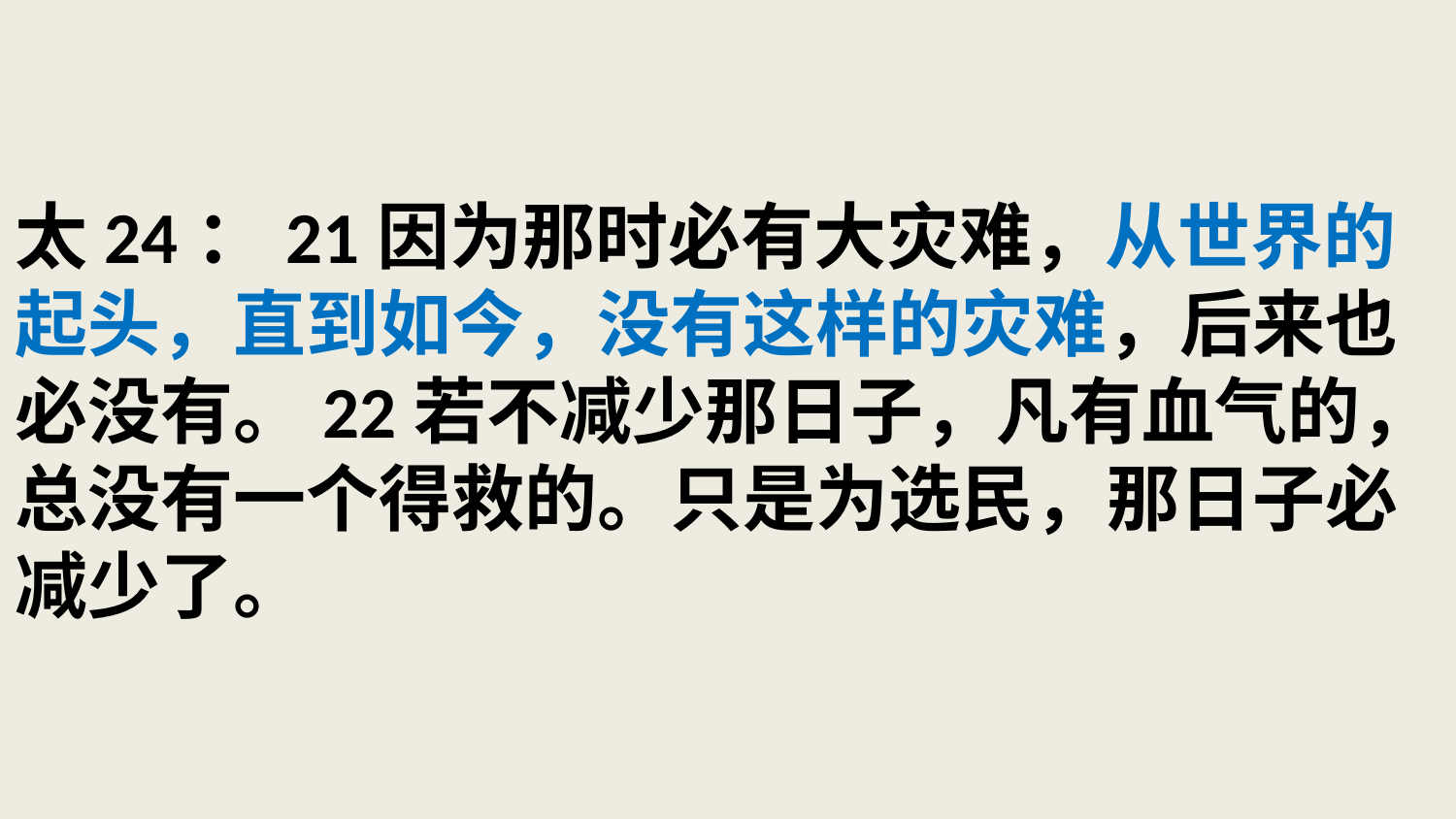

# 太24：21因为那时必有大灾难，从世界的起头，直到如今，没有这样的灾难，后来也必没有。22若不减少那日子，凡有血气的，总没有一个得救的。只是为选民，那日子必减少了。